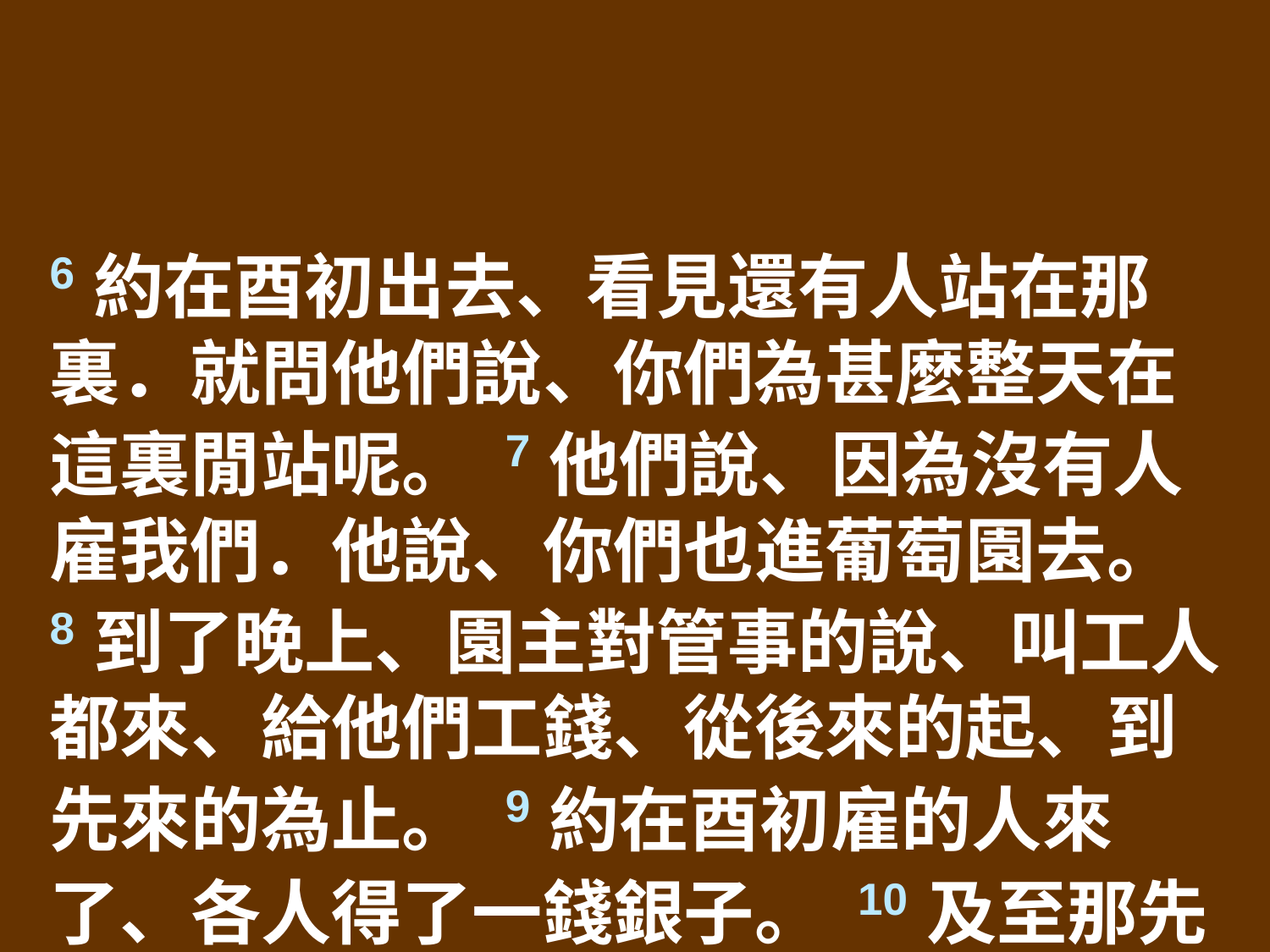

6約在酉初出去、看見還有人站在那裏．就問他們說、你們為甚麼整天在這裏閒站呢。 7他們說、因為沒有人雇我們．他說、你們也進葡萄園去。 8到了晚上、園主對管事的說、叫工人都來、給他們工錢、從後來的起、到先來的為止。 9約在酉初雇的人來了、各人得了一錢銀子。 10及至那先雇的來了、他們以為必要多得．誰知也是各得一錢。 11他們得了、就埋怨家主說、